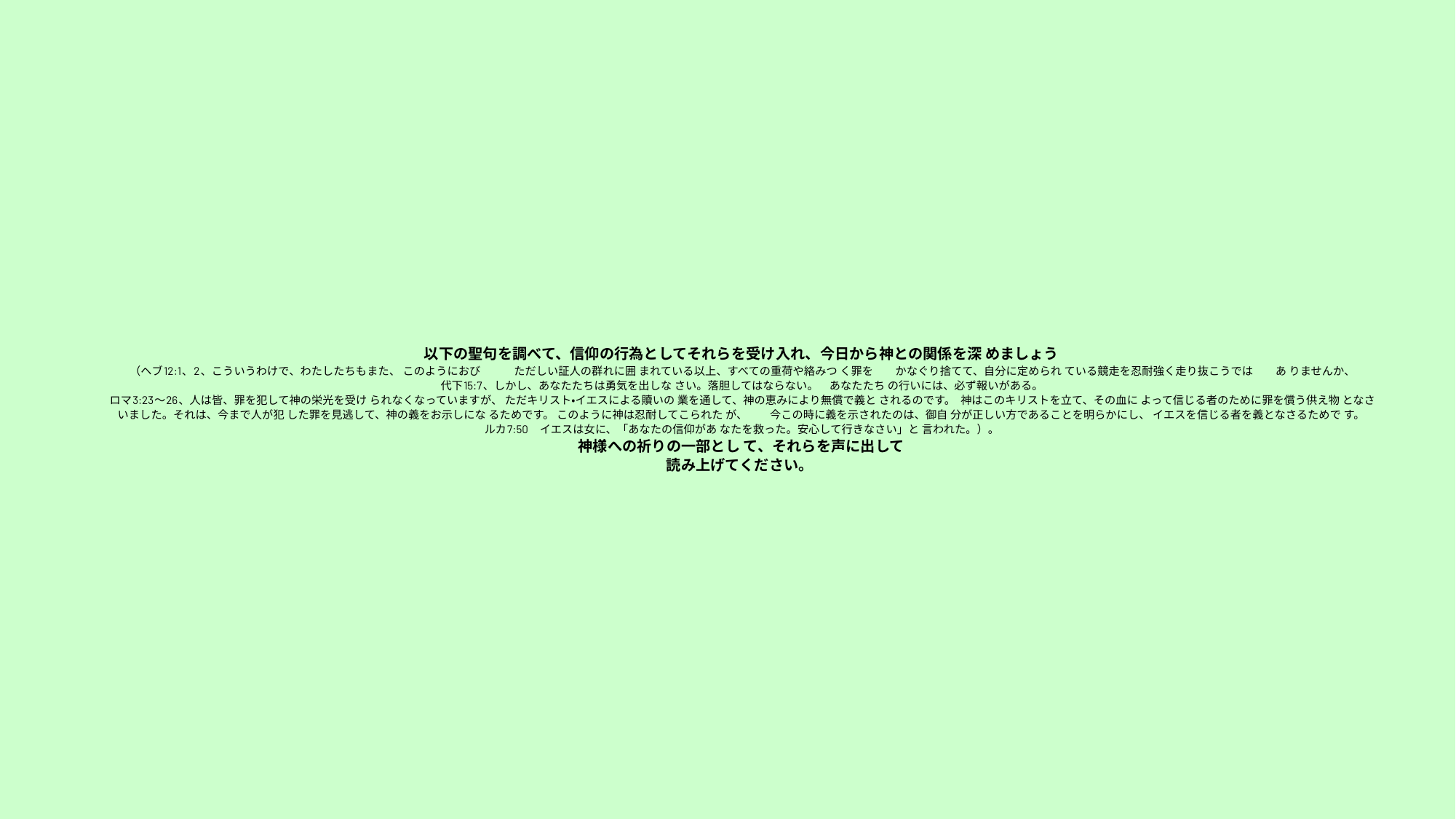

# 以下の聖句を調べて、信仰の行為としてそれらを受け入れ、今日から神との関係を深 めましょう （ヘブ12:1、2、こういうわけで、わたしたちもまた、 このようにおび　　　ただしい証人の群れに囲 まれている以上、すべての重荷や絡みつ く罪を　　かなぐり捨てて、自分に定められ ている競走を忍耐強く走り抜こうでは　　あ りませんか、 代下15:7、しかし、あなたたちは勇気を出しな さい。落胆してはならない。　あなたたち の行いには、必ず報いがある。 ロマ3:23～26、人は皆、罪を犯して神の栄光を受け られなくなっていますが、 ただキリスト・イエスによる贖いの 業を通して、神の恵みにより無償で義と されるのです。  神はこのキリストを立て、その血に よって信じる者のために罪を償う供え物 となさいました。それは、今まで人が犯 した罪を見逃して、神の義をお示しにな るためです。 このように神は忍耐してこられた が、　　今この時に義を示されたのは、御自 分が正しい方であることを明らかにし、 イエスを信じる者を義となさるためで す。 ルカ7:50　イエスは女に、「あなたの信仰があ なたを救った。安心して行きなさい」と 言われた。）。 神様への祈りの一部とし て、それらを声に出して 読み上げてください。